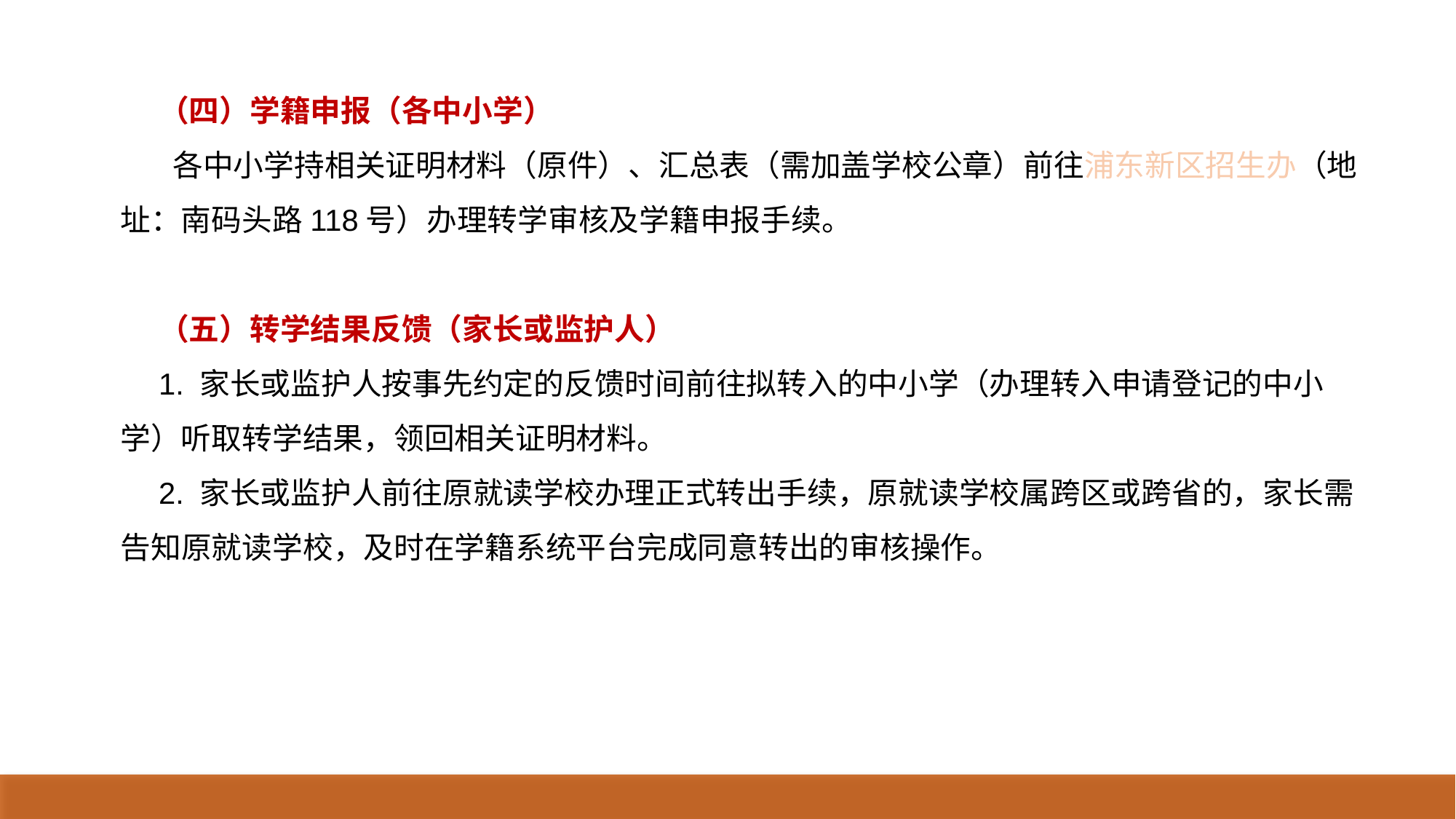

（四）学籍申报（各中小学）
 各中小学持相关证明材料（原件）、汇总表（需加盖学校公章）前往浦东新区招生办（地址：南码头路118号）办理转学审核及学籍申报手续。

（五）转学结果反馈（家长或监护人）
1. 家长或监护人按事先约定的反馈时间前往拟转入的中小学（办理转入申请登记的中小学）听取转学结果，领回相关证明材料。
2. 家长或监护人前往原就读学校办理正式转出手续，原就读学校属跨区或跨省的，家长需告知原就读学校，及时在学籍系统平台完成同意转出的审核操作。